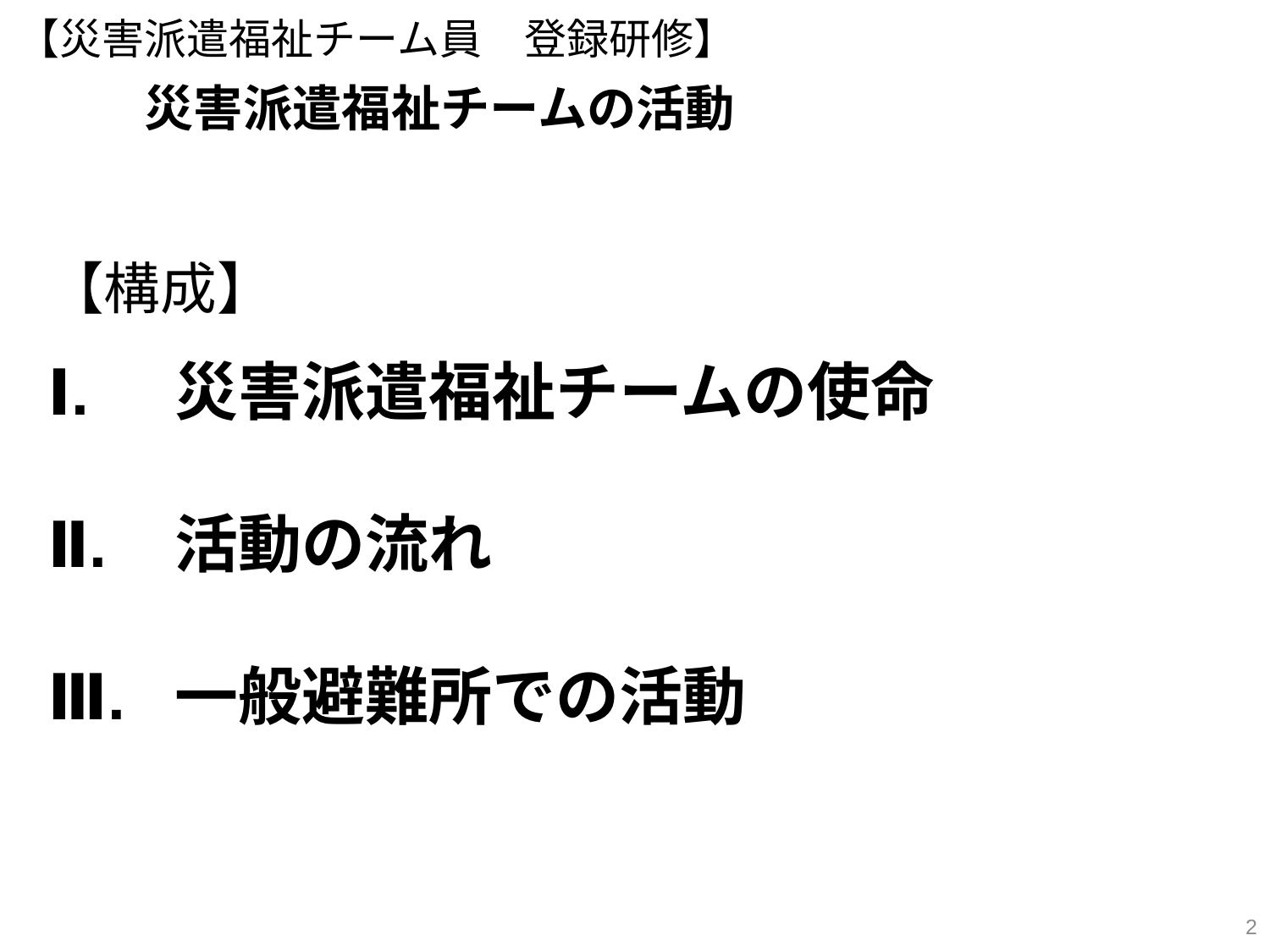

【災害派遣福祉チーム員　登録研修】
　　災害派遣福祉チームの活動
【構成】
Ⅰ.	災害派遣福祉チームの使命

Ⅱ.	活動の流れ

Ⅲ.	一般避難所での活動
2